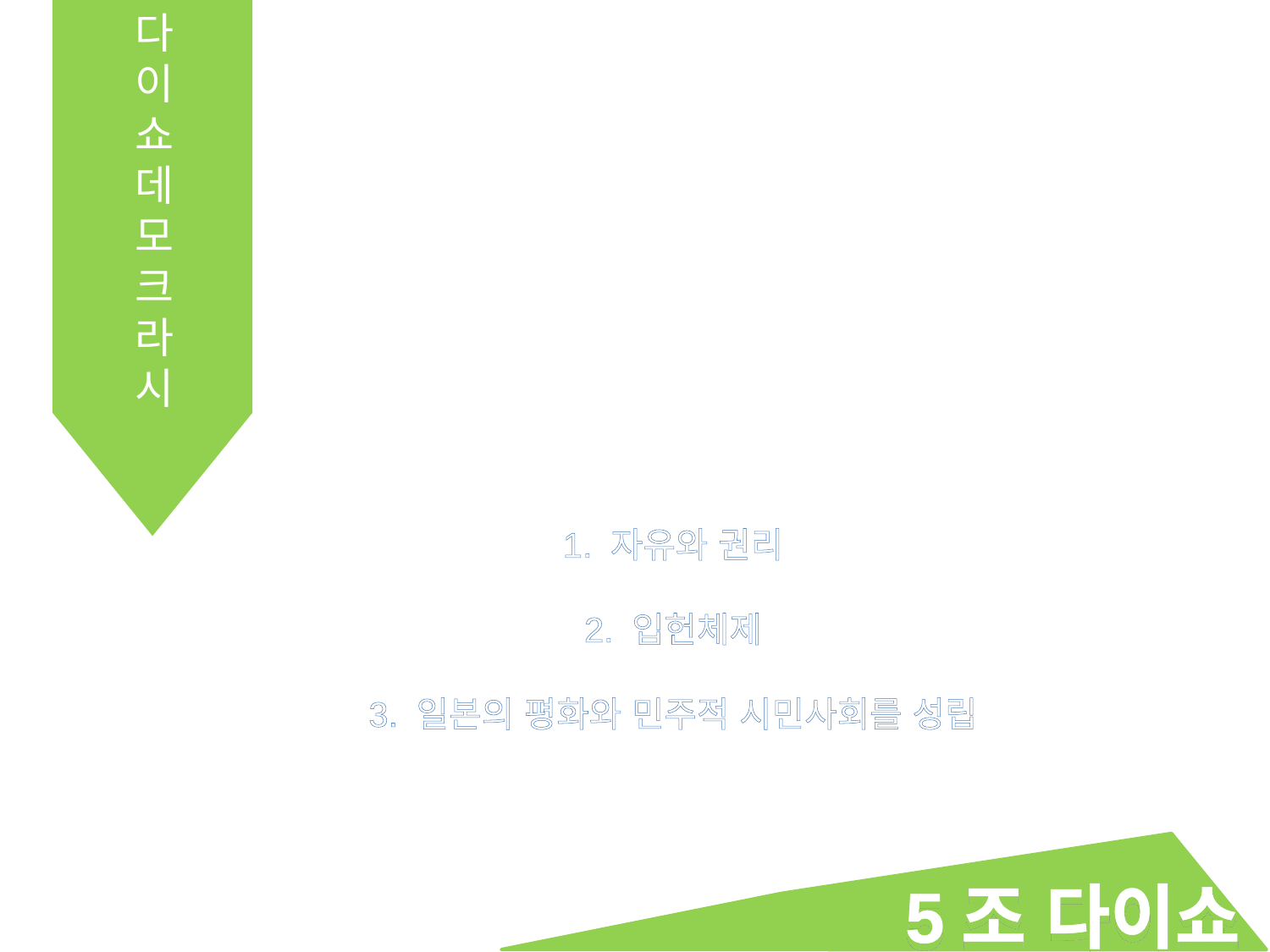

다이쇼데모크라시
1. 자유와 권리

2. 입헌체제

3. 일본의 평화와 민주적 시민사회를 성립